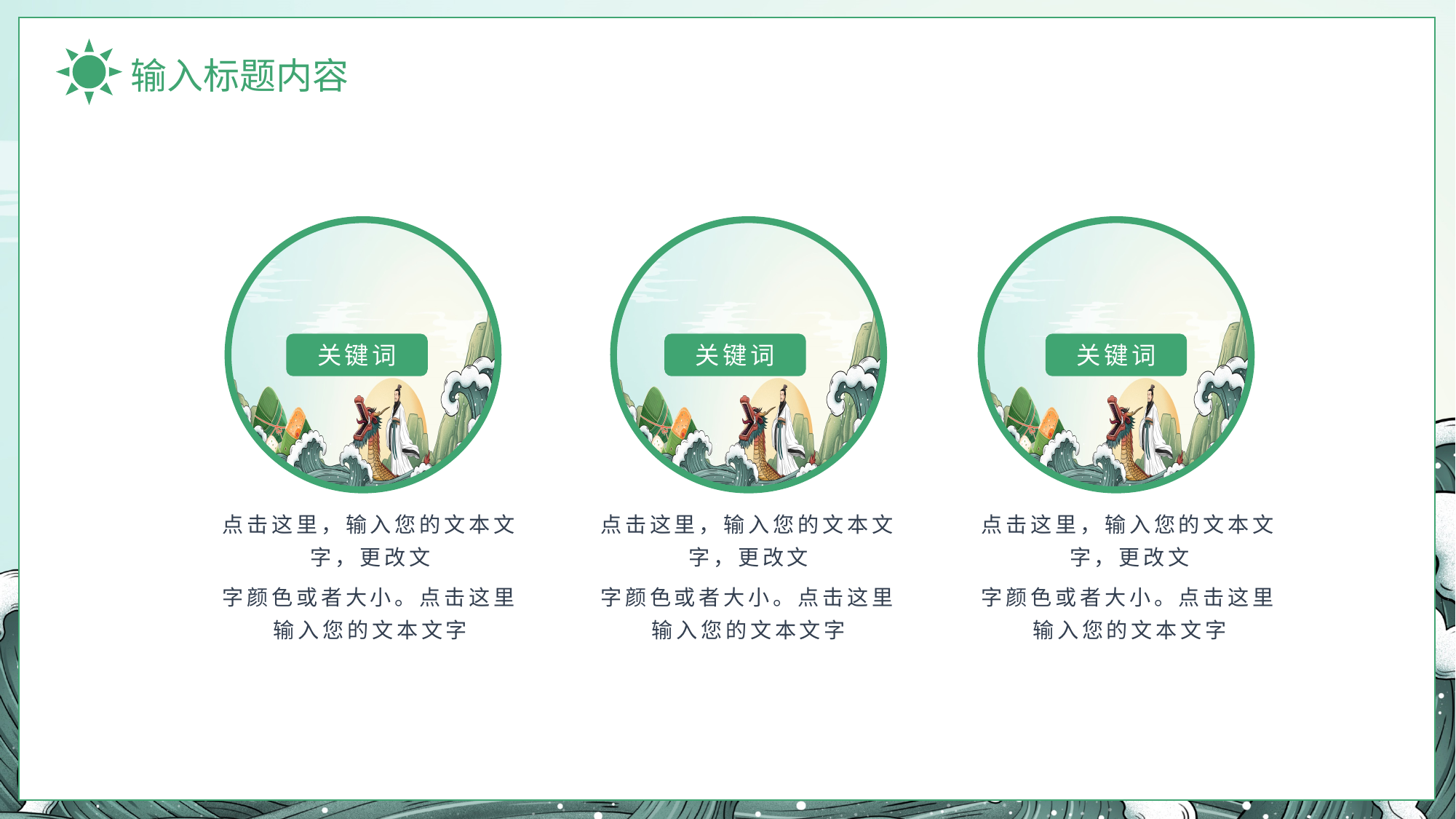

输入标题内容

关键词
点击这里，输入您的文本文字，更改文
字颜色或者大小。点击这里输入您的文本文字
关键词
点击这里，输入您的文本文字，更改文
字颜色或者大小。点击这里输入您的文本文字
关键词
点击这里，输入您的文本文字，更改文
字颜色或者大小。点击这里输入您的文本文字